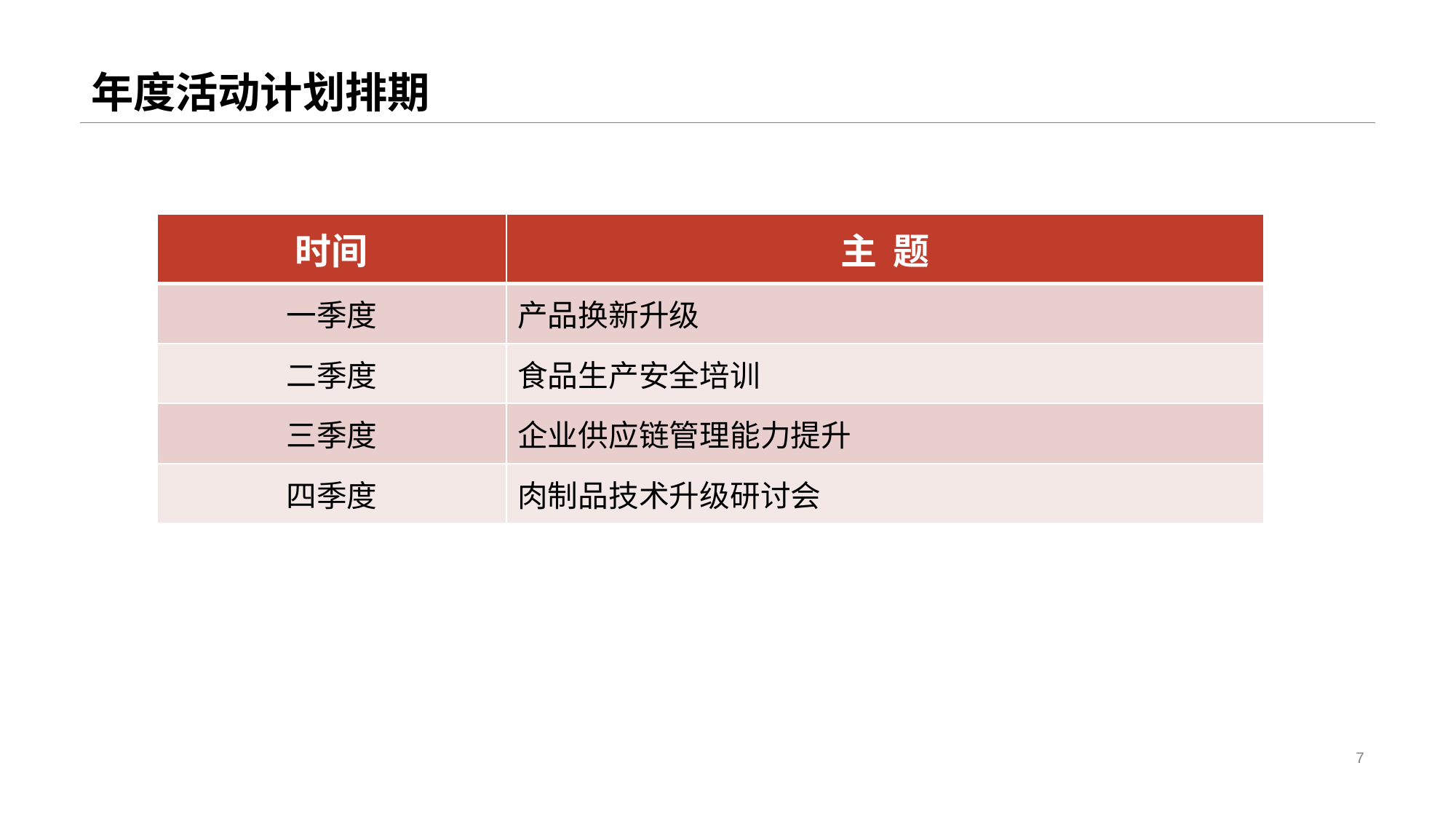

# 年度活动计划排期
| 时间 | 主 题 |
| --- | --- |
| 一季度 | 产品换新升级 |
| 二季度 | 食品生产安全培训 |
| 三季度 | 企业供应链管理能力提升 |
| 四季度 | 肉制品技术升级研讨会 |
7